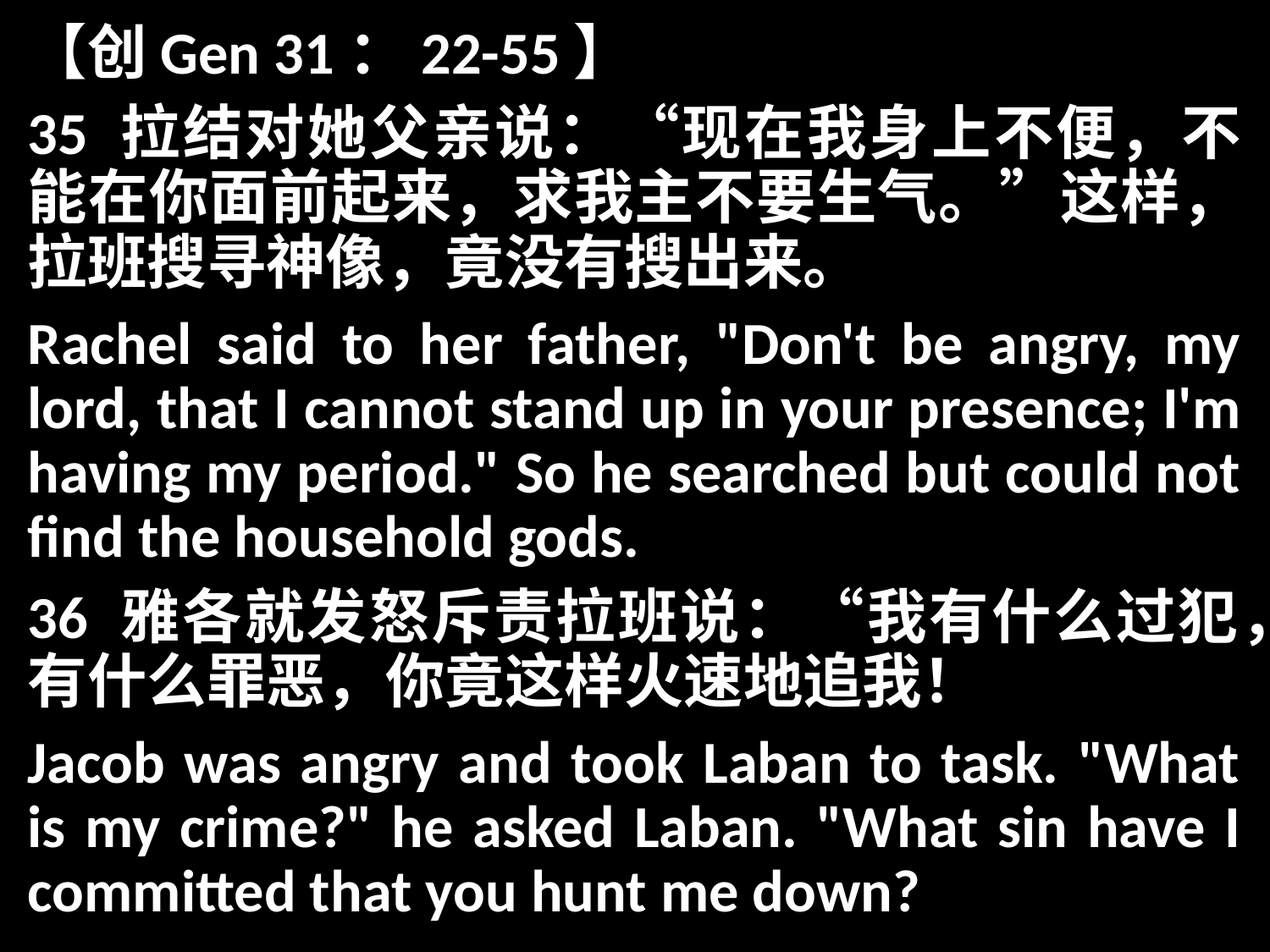

【创Gen 31：22-55】
35 拉结对她父亲说：“现在我身上不便，不能在你面前起来，求我主不要生气。”这样，拉班搜寻神像，竟没有搜出来。
Rachel said to her father, "Don't be angry, my lord, that I cannot stand up in your presence; I'm having my period." So he searched but could not find the household gods.
36 雅各就发怒斥责拉班说：“我有什么过犯，有什么罪恶，你竟这样火速地追我！
Jacob was angry and took Laban to task. "What is my crime?" he asked Laban. "What sin have I committed that you hunt me down?